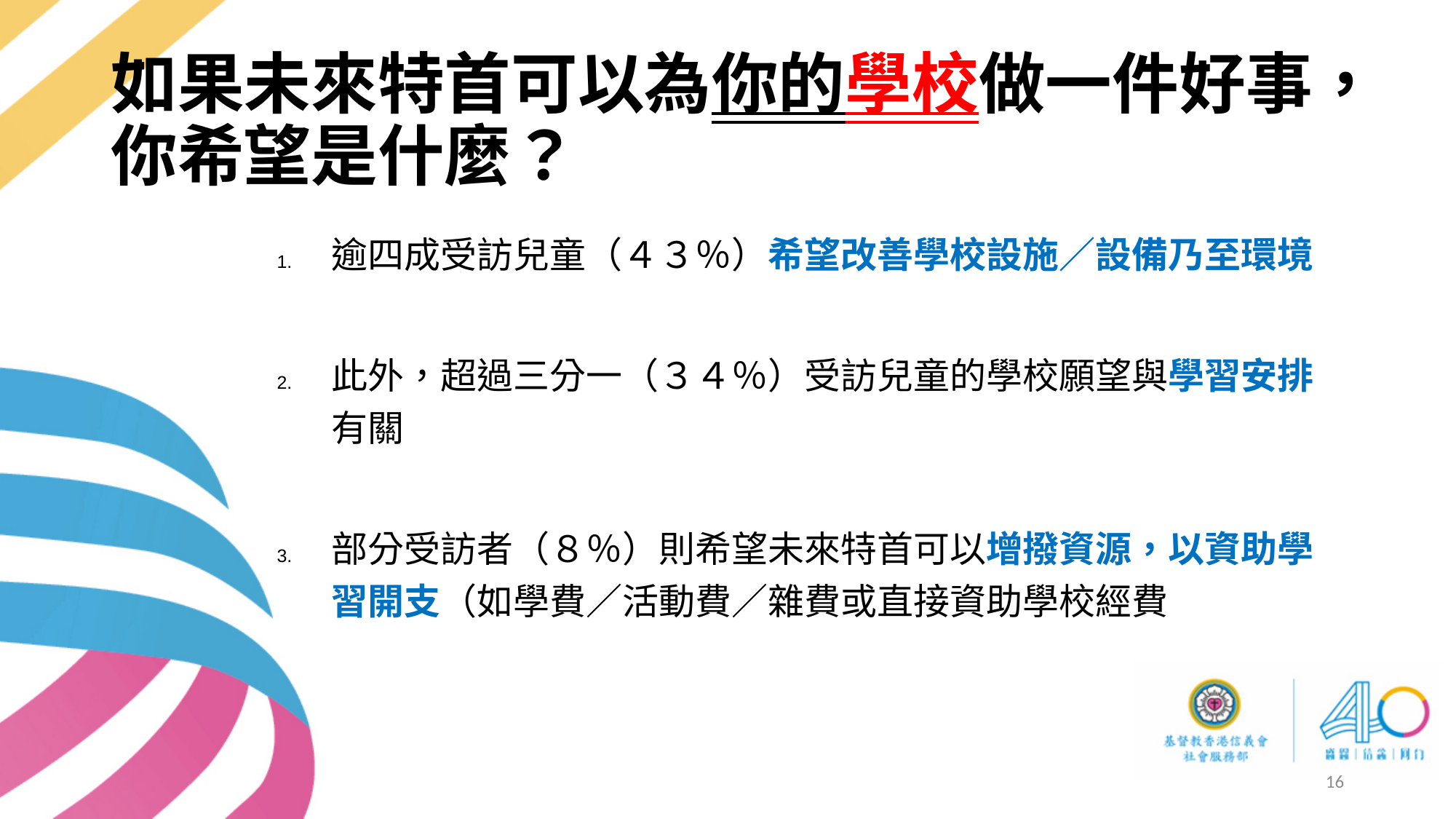

# 如果未來特首可以為你的學校做一件好事，你希望是什麼？
逾四成受訪兒童（４３％）希望改善學校設施／設備乃至環境

此外，超過三分一（３４％）受訪兒童的學校願望與學習安排有關

部分受訪者（８％）則希望未來特首可以增撥資源，以資助學習開支（如學費／活動費／雜費或直接資助學校經費
16